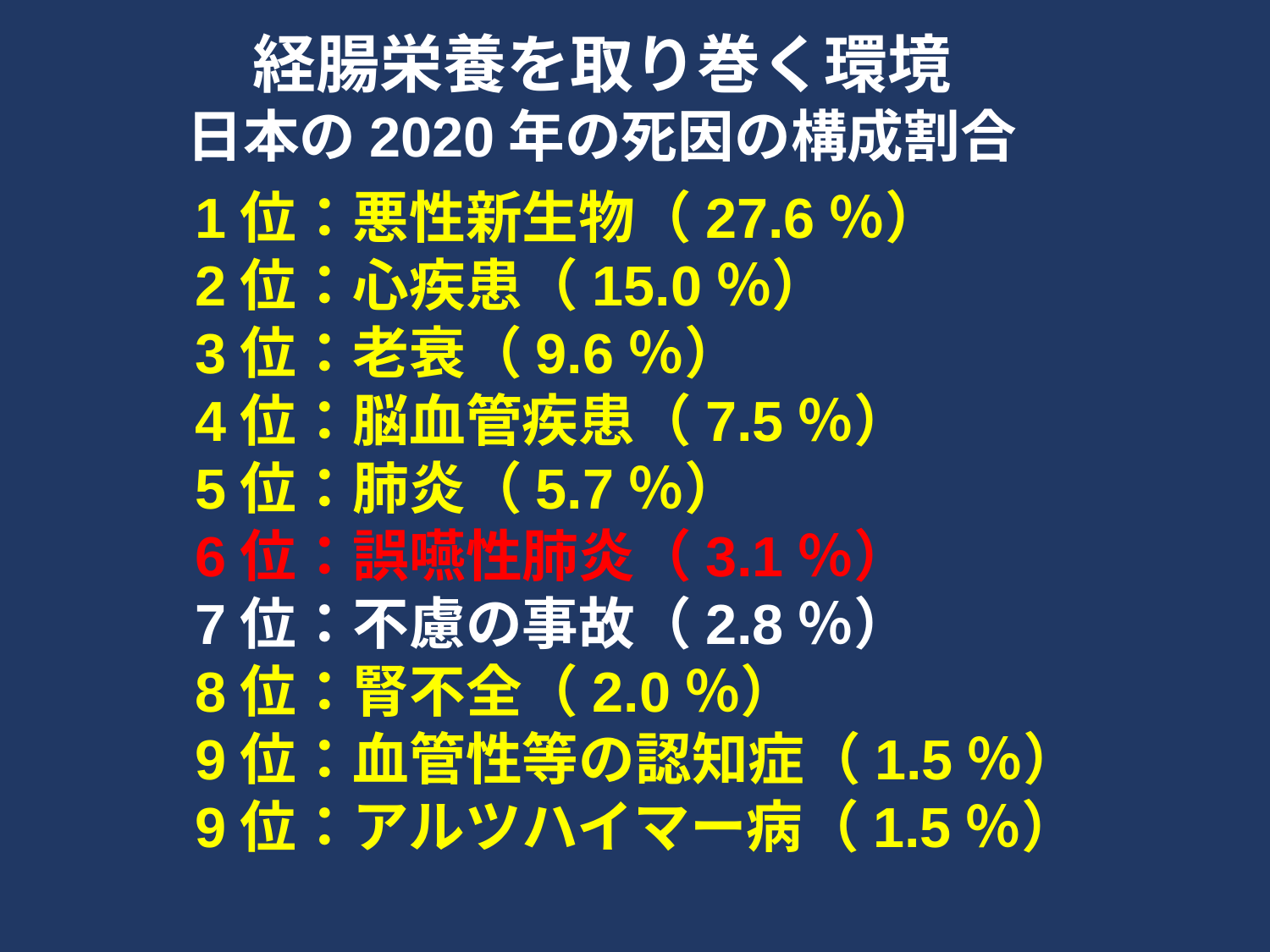

経腸栄養を取り巻く環境
日本の2020年の死因の構成割合
1位：悪性新生物（27.6％）
2位：心疾患（15.0％）
3位：老衰（9.6％）
4位：脳血管疾患（7.5％）
5位：肺炎（5.7％）
6位：誤嚥性肺炎（3.1％）
7位：不慮の事故（2.8％）
8位：腎不全（2.0％）
9位：血管性等の認知症（1.5％）
9位：アルツハイマー病（1.5％）